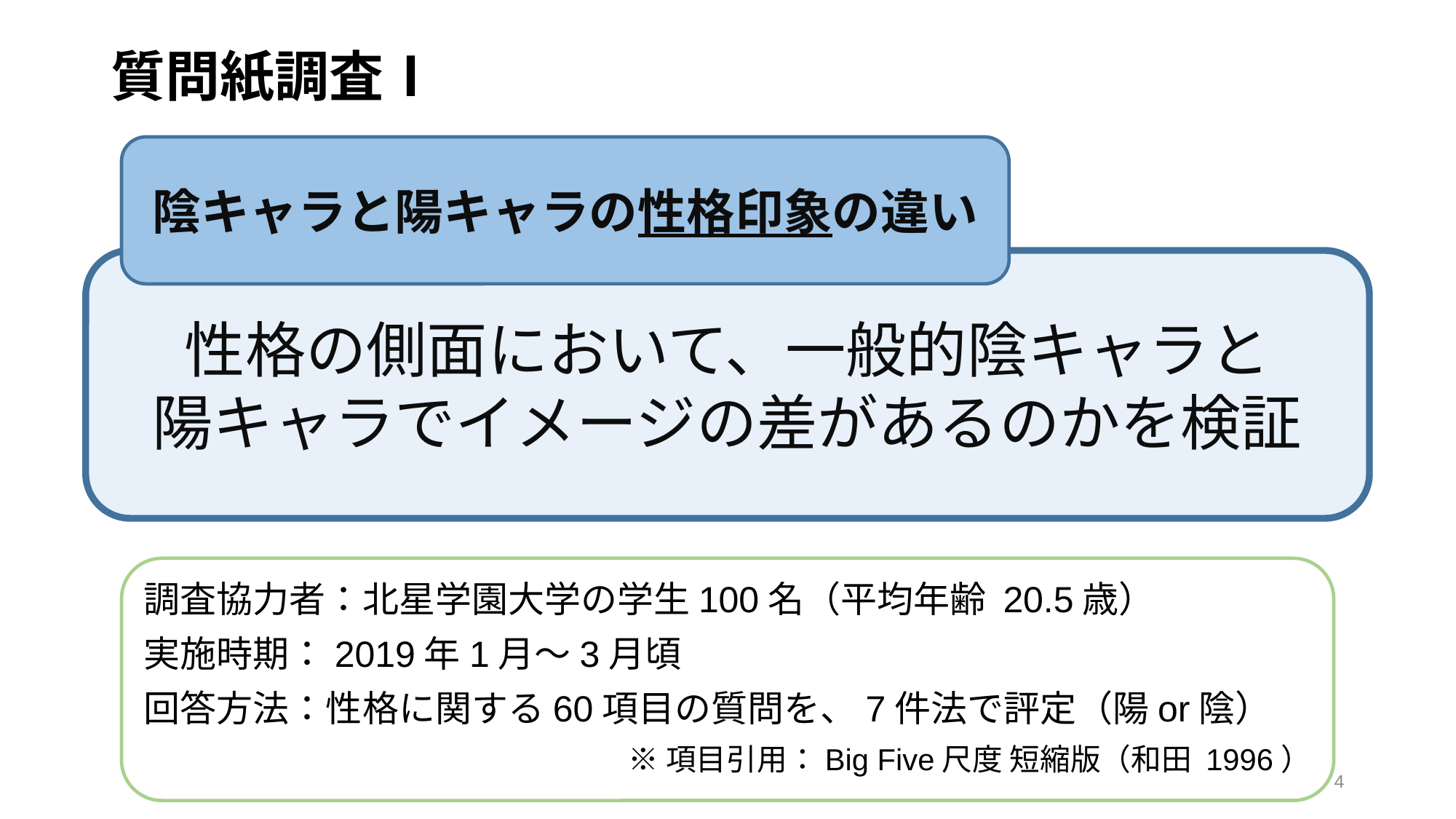

# 質問紙調査Ⅰ
陰キャラと陽キャラの性格印象の違い

性格の側面において、一般的陰キャラと
陽キャラでイメージの差があるのかを検証
調査協力者：北星学園大学の学生100名（平均年齢 20.5歳）
実施時期：2019年1月～3月頃
回答方法：性格に関する60項目の質問を、7件法で評定（陽or陰）
※項目引用：Big Five尺度 短縮版（和田 1996）
4